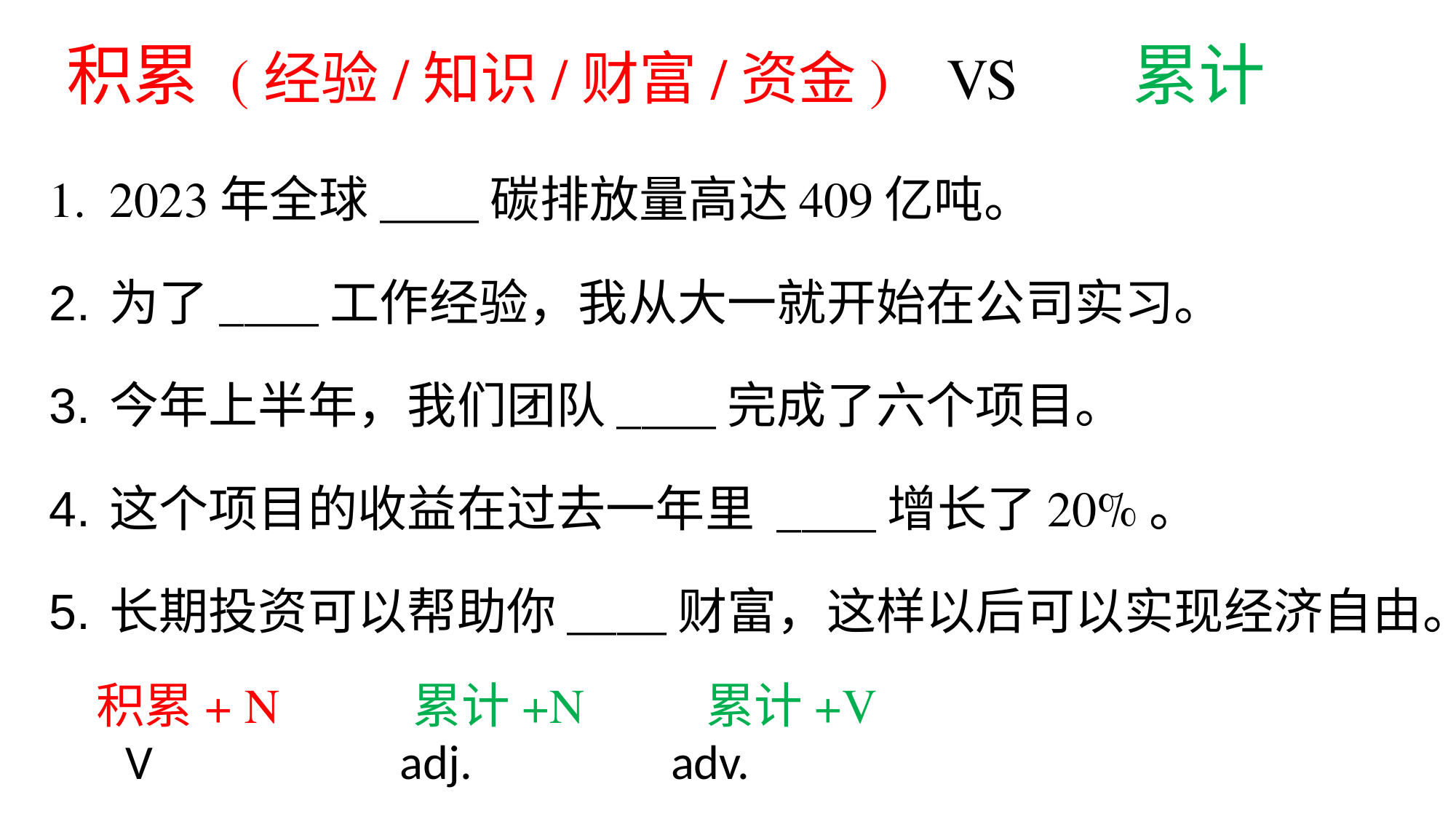

# 积累 (经验/知识/财富/资金)    VS       累计
2023年全球____碳排放量高达409亿吨。
为了____工作经验，我从大一就开始在公司实习。
今年上半年，我们团队____完成了六个项目。
这个项目的收益在过去一年里 ____增长了20%。
长期投资可以帮助你____财富，这样以后可以实现经济自由。

积累+ N          累计+N         累计+V
adv.
V
adj.